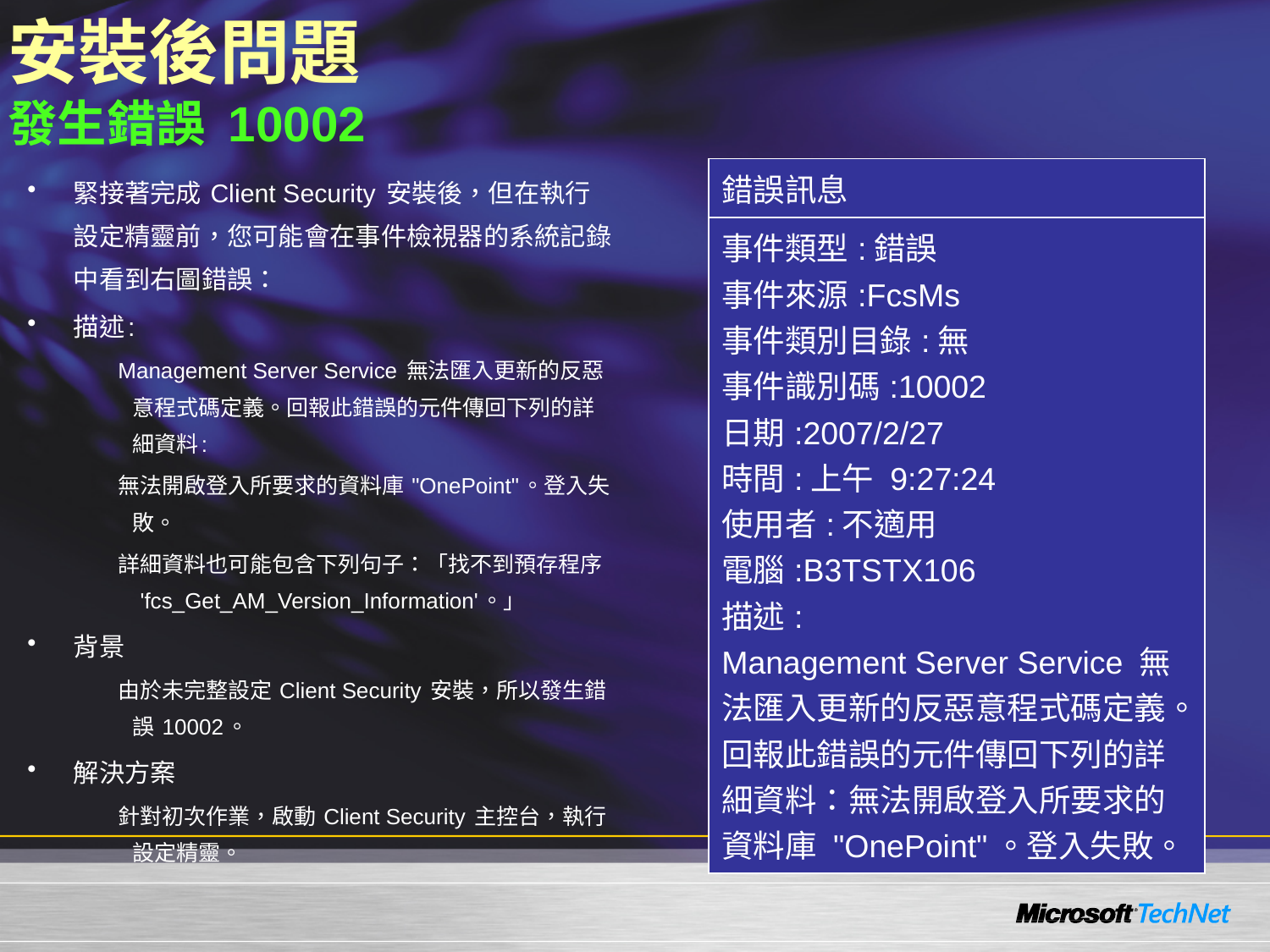

# 安裝後問題 發生錯誤 10002
緊接著完成 Client Security 安裝後，但在執行設定精靈前，您可能會在事件檢視器的系統記錄中看到右圖錯誤：
描述:
Management Server Service 無法匯入更新的反惡意程式碼定義。回報此錯誤的元件傳回下列的詳細資料:
無法開啟登入所要求的資料庫 "OnePoint"。登入失敗。
詳細資料也可能包含下列句子：「找不到預存程序 'fcs_Get_AM_Version_Information'。」
背景
由於未完整設定 Client Security 安裝，所以發生錯誤 10002。
解決方案
針對初次作業，啟動 Client Security 主控台，執行設定精靈。
| 錯誤訊息 |
| --- |
| 事件類型:錯誤 事件來源:FcsMs 事件類別目錄:無 事件識別碼:10002 日期:2007/2/27 時間:上午 9:27:24 使用者:不適用 電腦:B3TSTX106 描述: Management Server Service 無法匯入更新的反惡意程式碼定義。回報此錯誤的元件傳回下列的詳細資料：無法開啟登入所要求的資料庫 "OnePoint"。登入失敗。 |